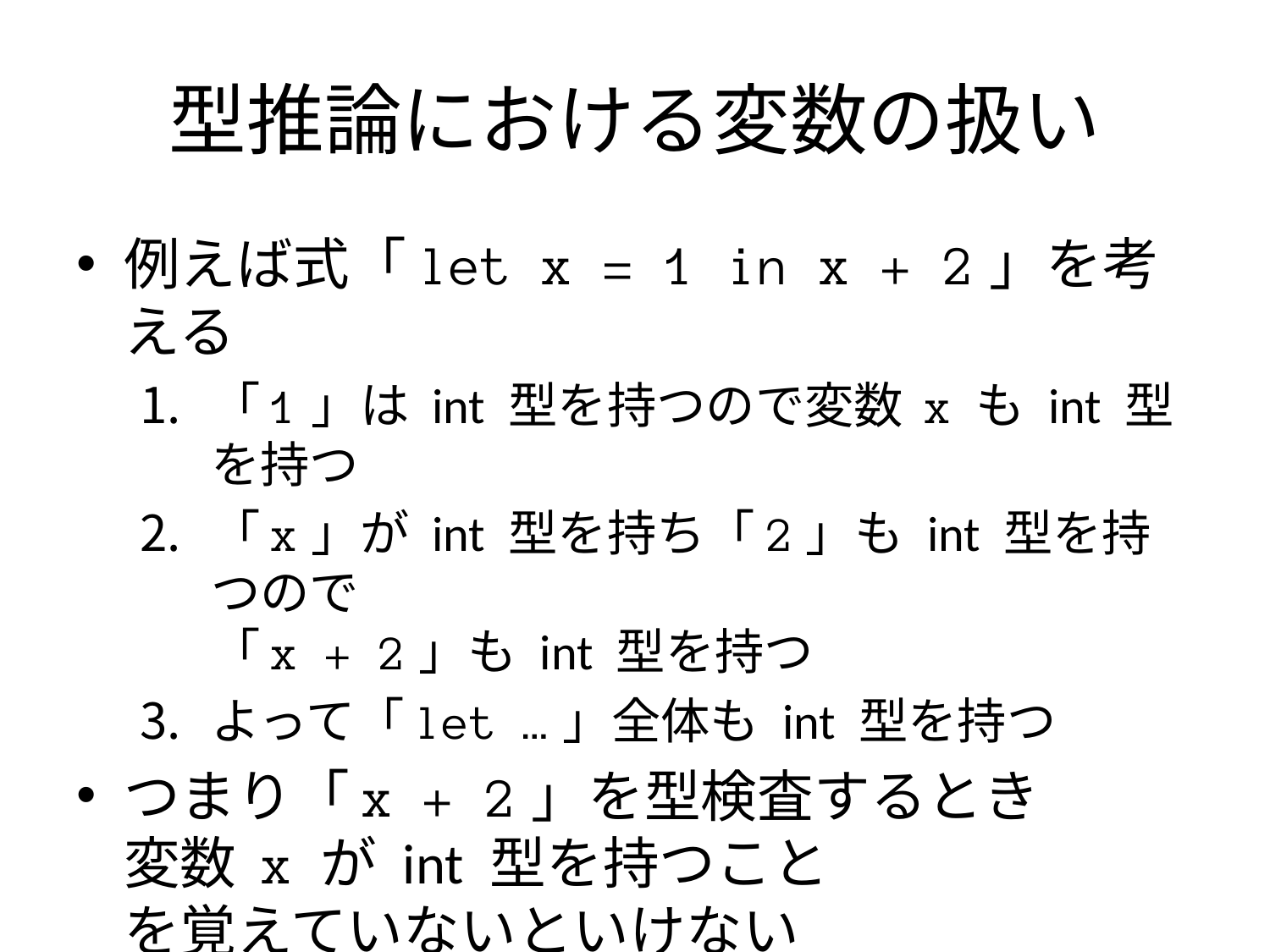

# 型推論における変数の扱い
例えば式「let x = 1 in x + 2」を考える
「1」は int 型を持つので変数 x も int 型を持つ
「x」が int 型を持ち「2」も int 型を持つので
「x + 2」も int 型を持つ
よって「let …」全体も int 型を持つ
つまり「x + 2」を型検査するとき
変数 x が int 型を持つこと
を覚えていないといけない